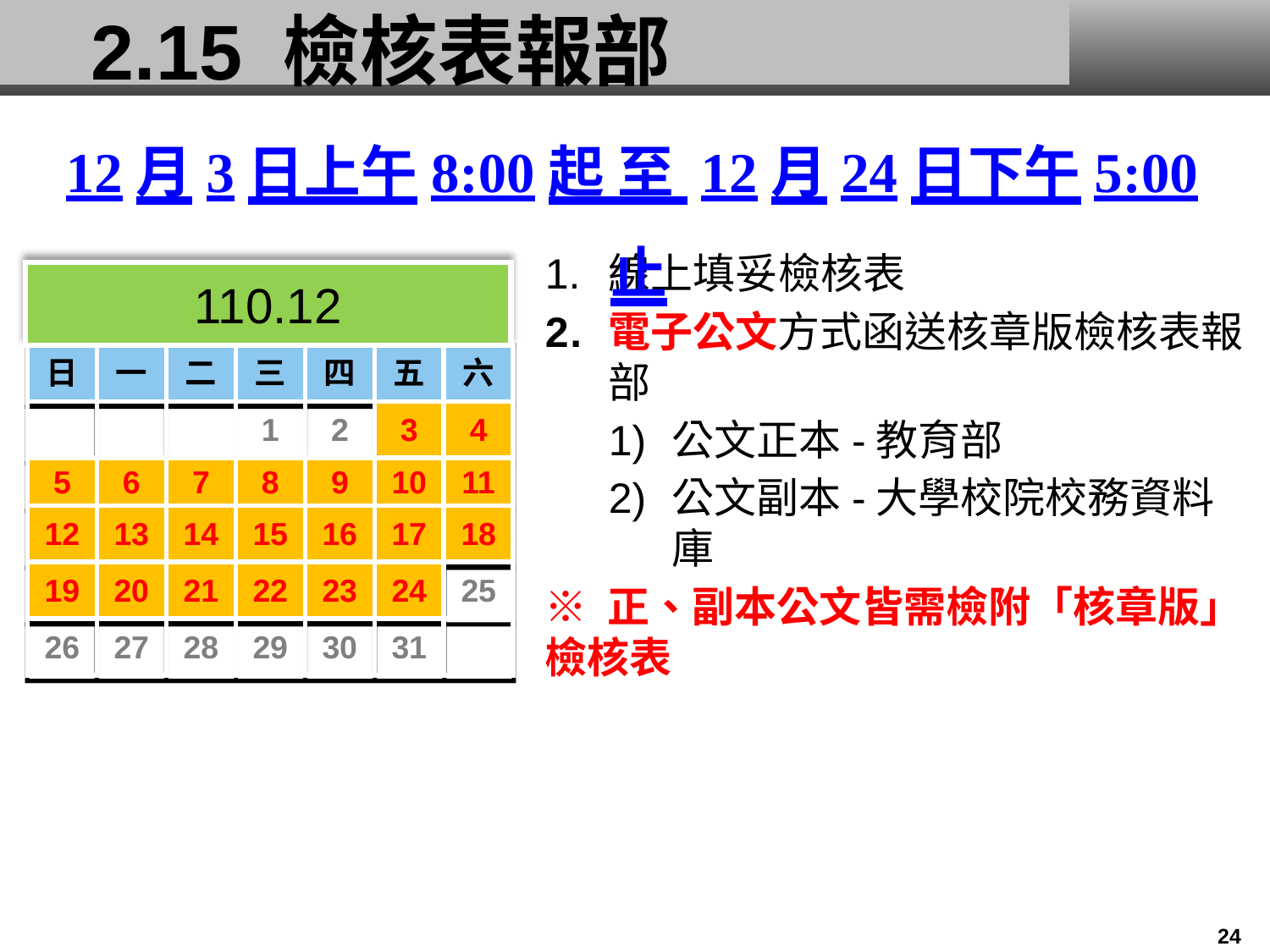

# 2.15 檢核表報部
12月3日上午8:00起 至 12月24日下午5:00止
線上填妥檢核表
電子公文方式函送核章版檢核表報部
公文正本-教育部
公文副本-大學校院校務資料庫
※ 正、副本公文皆需檢附「核章版」檢核表
110.12
| 日 | 一 | 二 | 三 | 四 | 五 | 六 |
| --- | --- | --- | --- | --- | --- | --- |
|  |  |  | 1 | 2 | 3 | 4 |
| 5 | 6 | 7 | 8 | 9 | 10 | 11 |
| 12 | 13 | 14 | 15 | 16 | 17 | 18 |
| 19 | 20 | 21 | 22 | 23 | 24 | 25 |
| 26 | 27 | 28 | 29 | 30 | 31 |  |